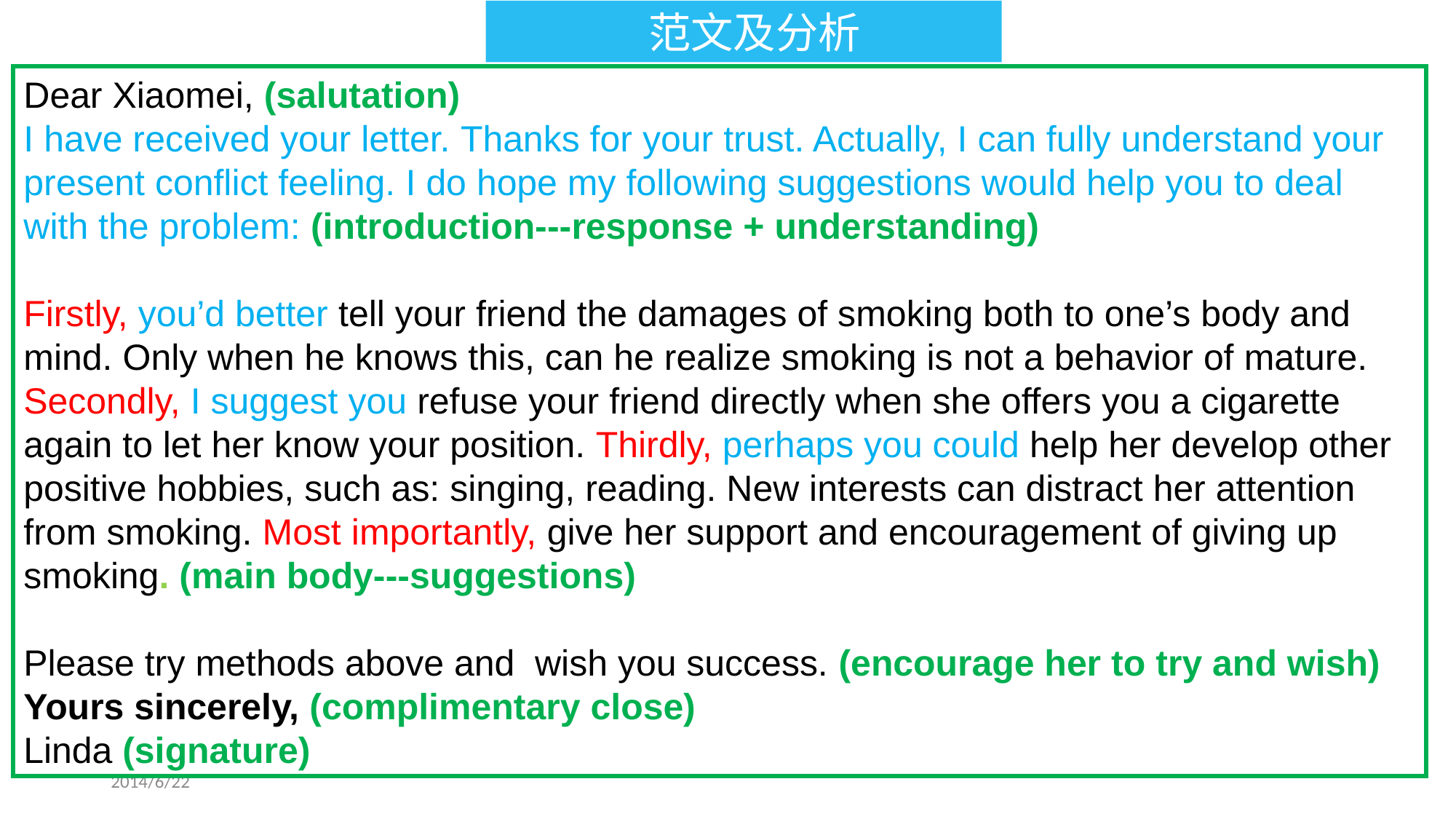

范文及分析
Dear Xiaomei, (salutation)
I have received your letter. Thanks for your trust. Actually, I can fully understand your present conflict feeling. I do hope my following suggestions would help you to deal with the problem: (introduction---response + understanding)

Firstly, you’d better tell your friend the damages of smoking both to one’s body and mind. Only when he knows this, can he realize smoking is not a behavior of mature. Secondly, I suggest you refuse your friend directly when she offers you a cigarette again to let her know your position. Thirdly, perhaps you could help her develop other positive hobbies, such as: singing, reading. New interests can distract her attention from smoking. Most importantly, give her support and encouragement of giving up smoking. (main body---suggestions)

Please try methods above and  wish you success. (encourage her to try and wish)
Yours sincerely, (complimentary close)
Linda (signature)
2014/6/22